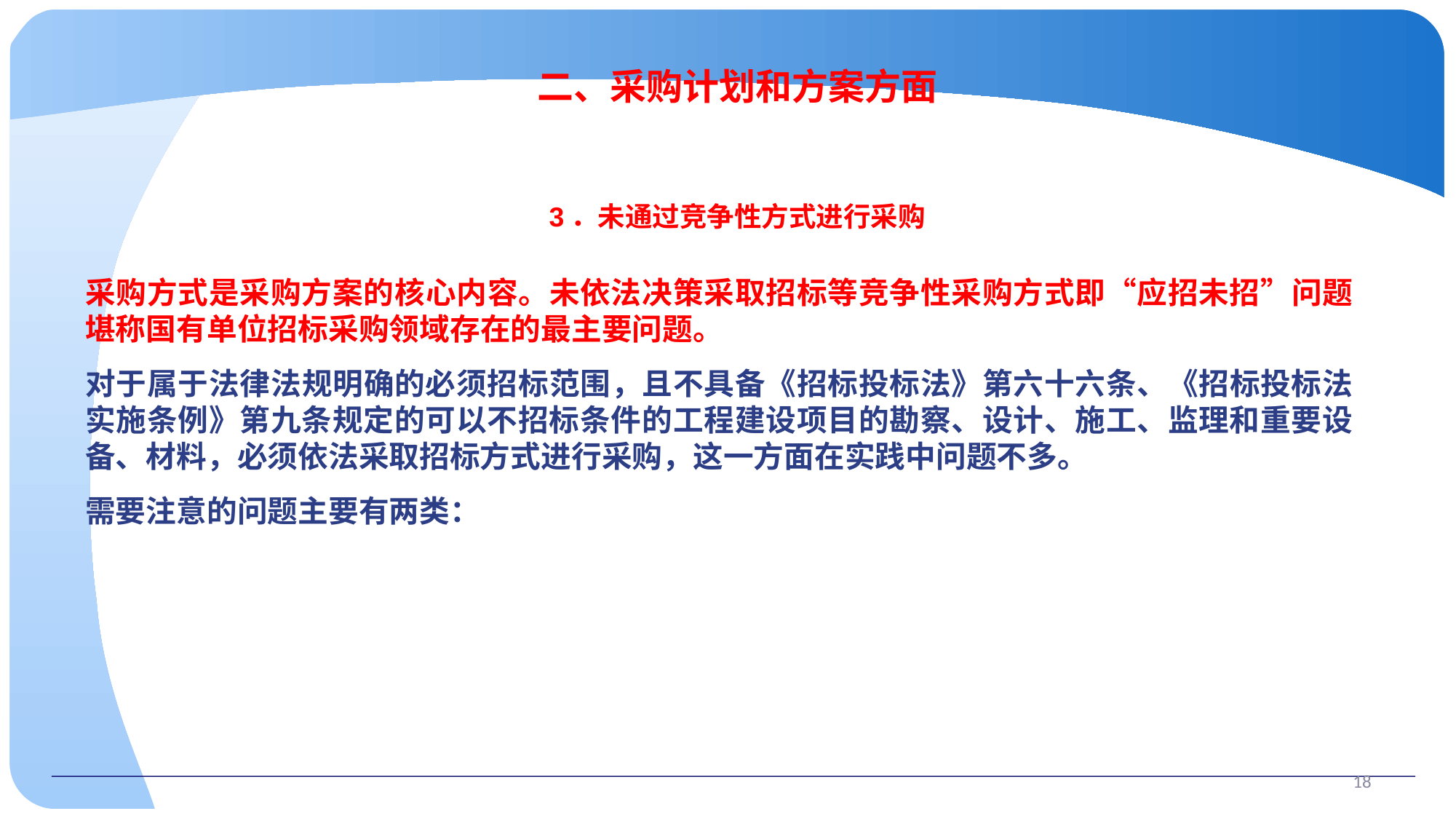

二、采购计划和方案方面

3．未通过竞争性方式进行采购
采购方式是采购方案的核心内容。未依法决策采取招标等竞争性采购方式即“应招未招”问题堪称国有单位招标采购领域存在的最主要问题。
对于属于法律法规明确的必须招标范围，且不具备《招标投标法》第六十六条、《招标投标法实施条例》第九条规定的可以不招标条件的工程建设项目的勘察、设计、施工、监理和重要设备、材料，必须依法采取招标方式进行采购，这一方面在实践中问题不多。
需要注意的问题主要有两类：
18